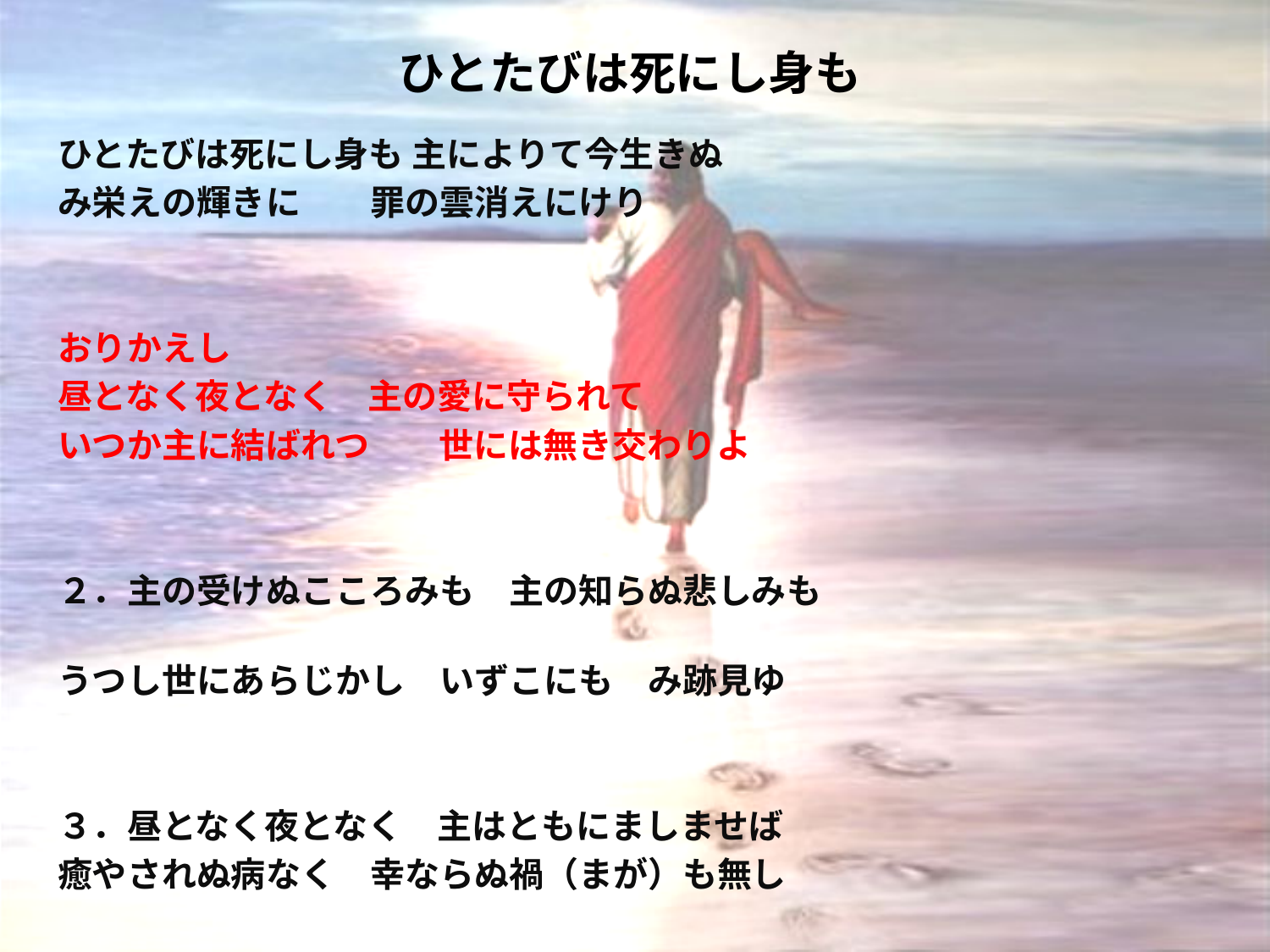

# ひとたびは死にし身も
ひとたびは死にし身も 主によりて今生きぬ
み栄えの輝きに　　罪の雲消えにけり

おりかえし
昼となく夜となく　主の愛に守られて
いつか主に結ばれつ　　世には無き交わりよ

２．主の受けぬこころみも　主の知らぬ悲しみも
うつし世にあらじかし　いずこにも　み跡見ゆ

３．昼となく夜となく　主はともにましませば
癒やされぬ病なく　幸ならぬ禍（まが）も無し